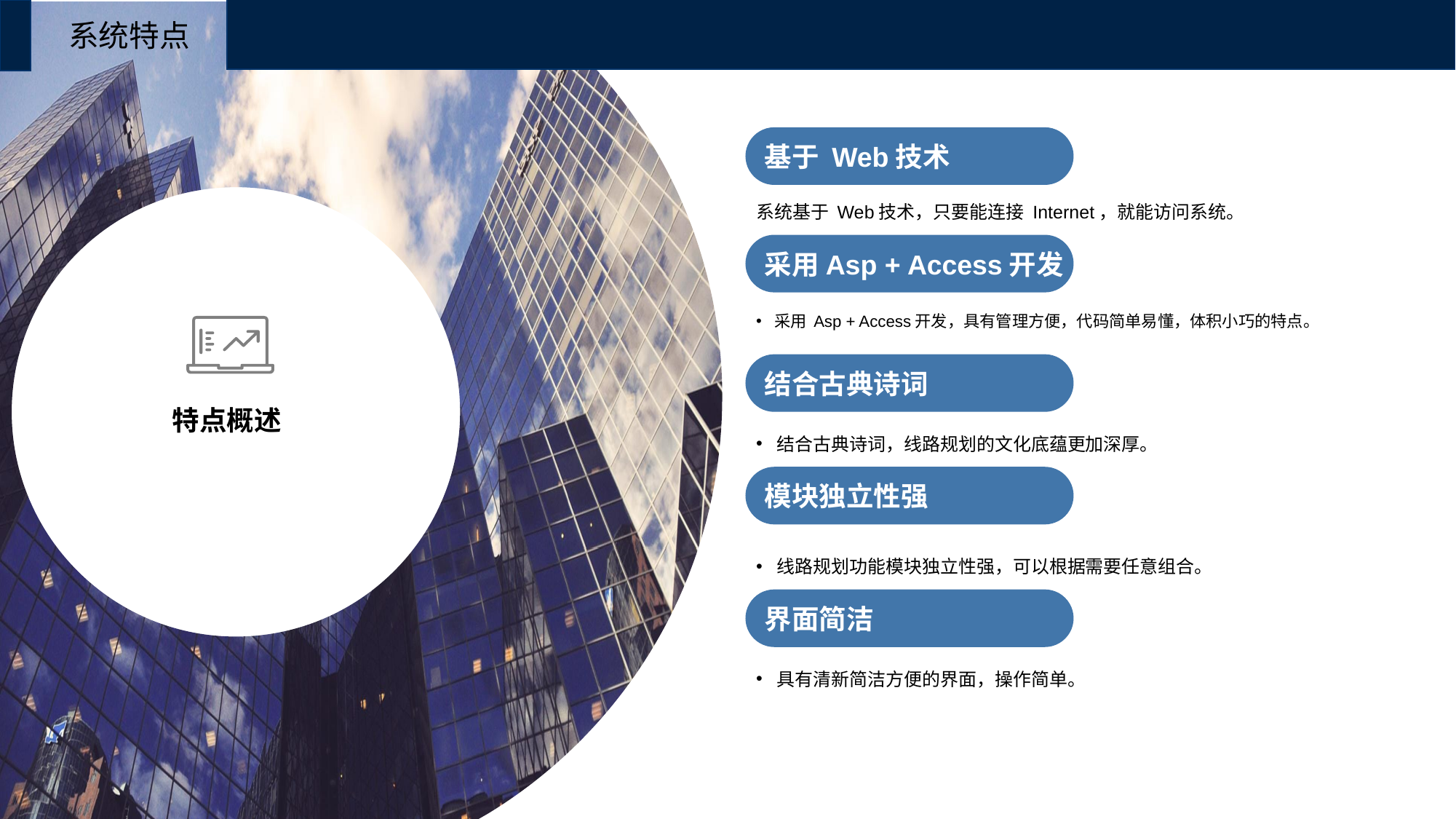

系统特点

基于 Web技术
系统基于 Web技术，只要能连接 Internet，就能访问系统。
采用Asp + Access开发
采用 Asp + Access开发，具有管理方便，代码简单易懂，体积小巧的特点。

结合古典诗词
特点概述
结合古典诗词，线路规划的文化底蕴更加深厚。
模块独立性强
线路规划功能模块独立性强，可以根据需要任意组合。
界面简洁
具有清新简洁方便的界面，操作简单。